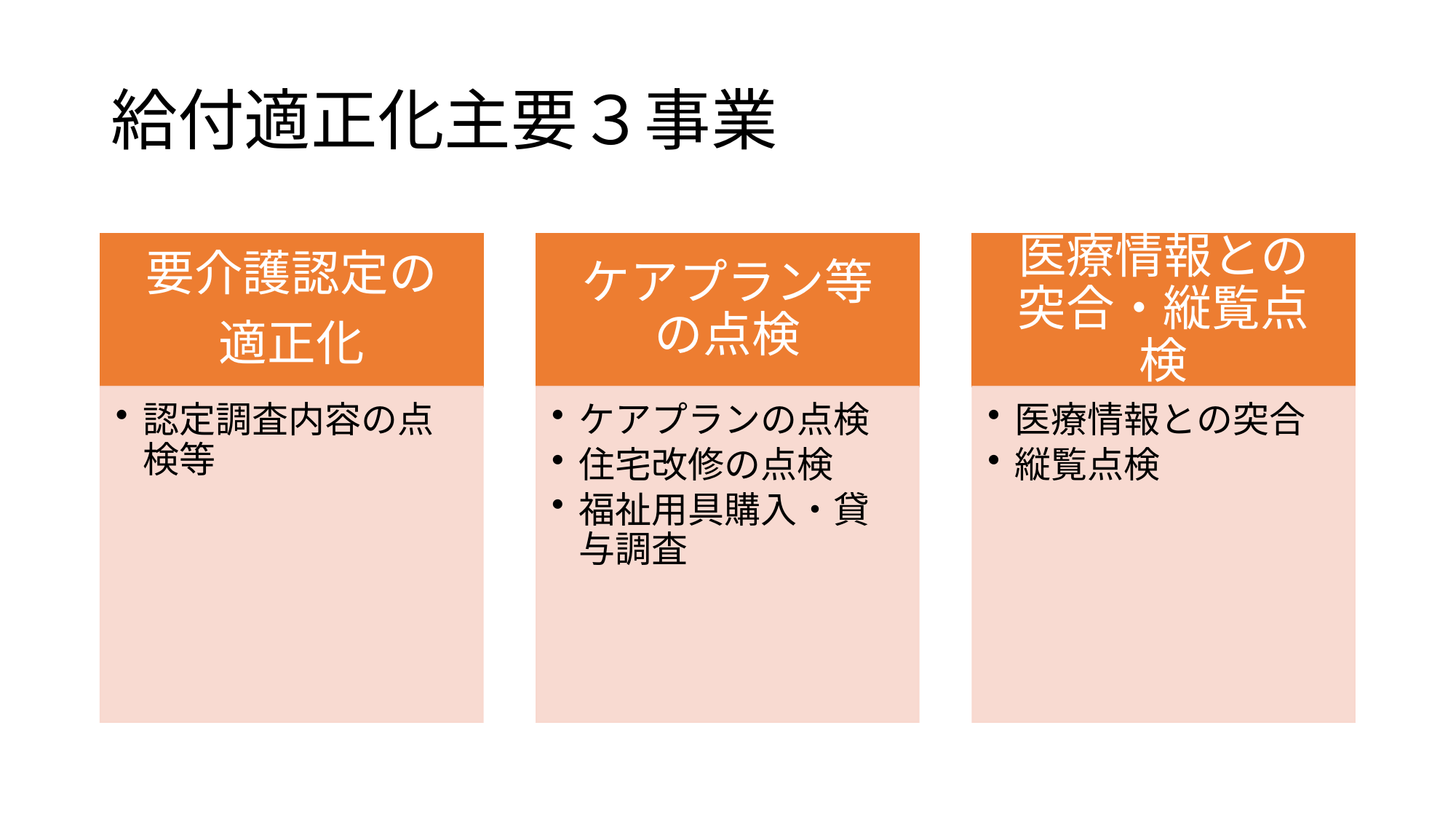

# 給付適正化主要３事業
要介護認定の
適正化
認定調査内容の点検等
ケアプラン等の点検
ケアプランの点検
住宅改修の点検
福祉用具購入・貸与調査
医療情報との突合・縦覧点検
医療情報との突合
縦覧点検